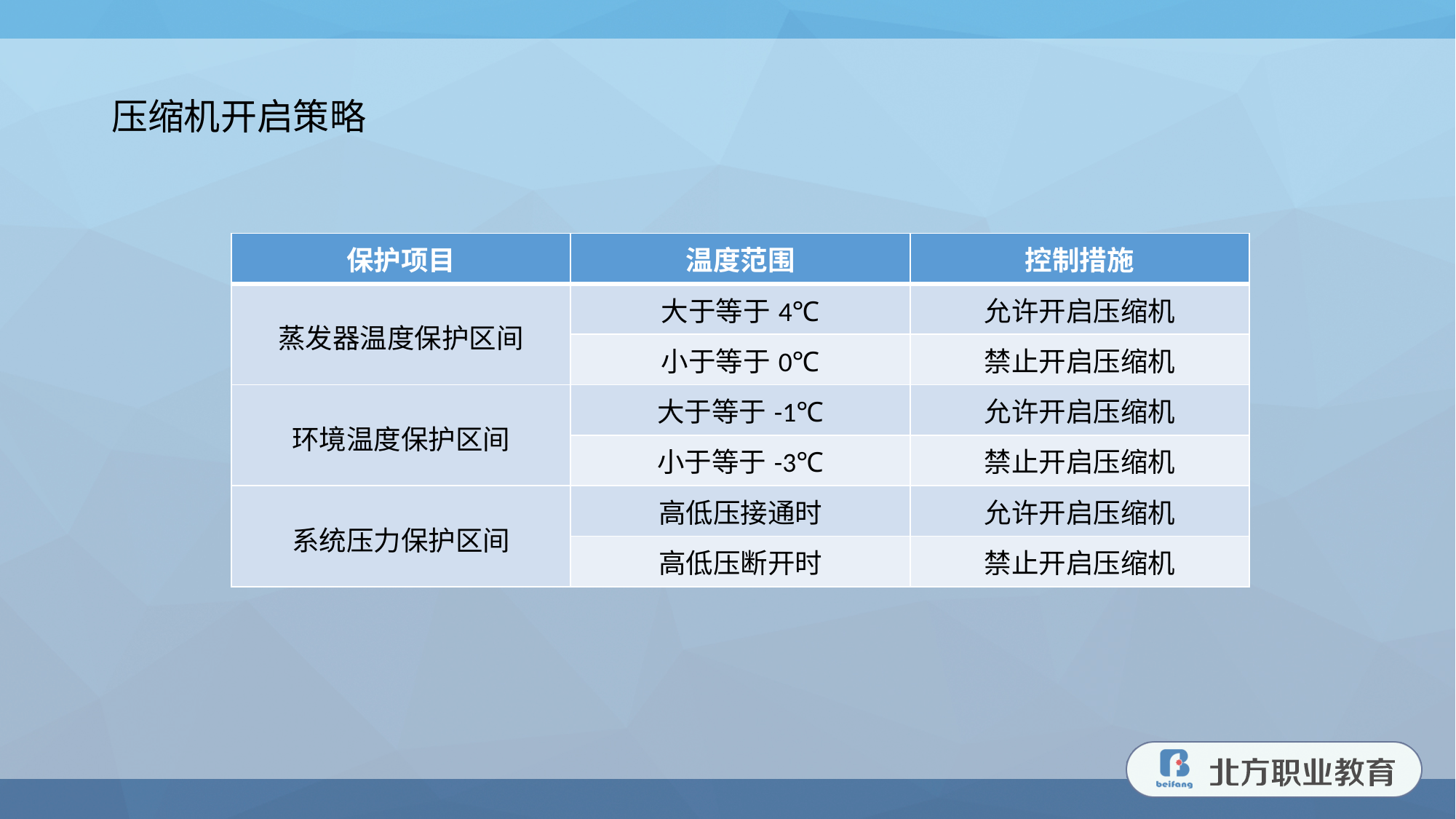

压缩机开启策略
| 保护项目 | 温度范围 | 控制措施 |
| --- | --- | --- |
| 蒸发器温度保护区间 | 大于等于4℃ | 允许开启压缩机 |
|  | 小于等于0℃ | 禁止开启压缩机 |
| 环境温度保护区间 | 大于等于-1℃ | 允许开启压缩机 |
|  | 小于等于-3℃ | 禁止开启压缩机 |
| 系统压力保护区间 | 高低压接通时 | 允许开启压缩机 |
|  | 高低压断开时 | 禁止开启压缩机 |